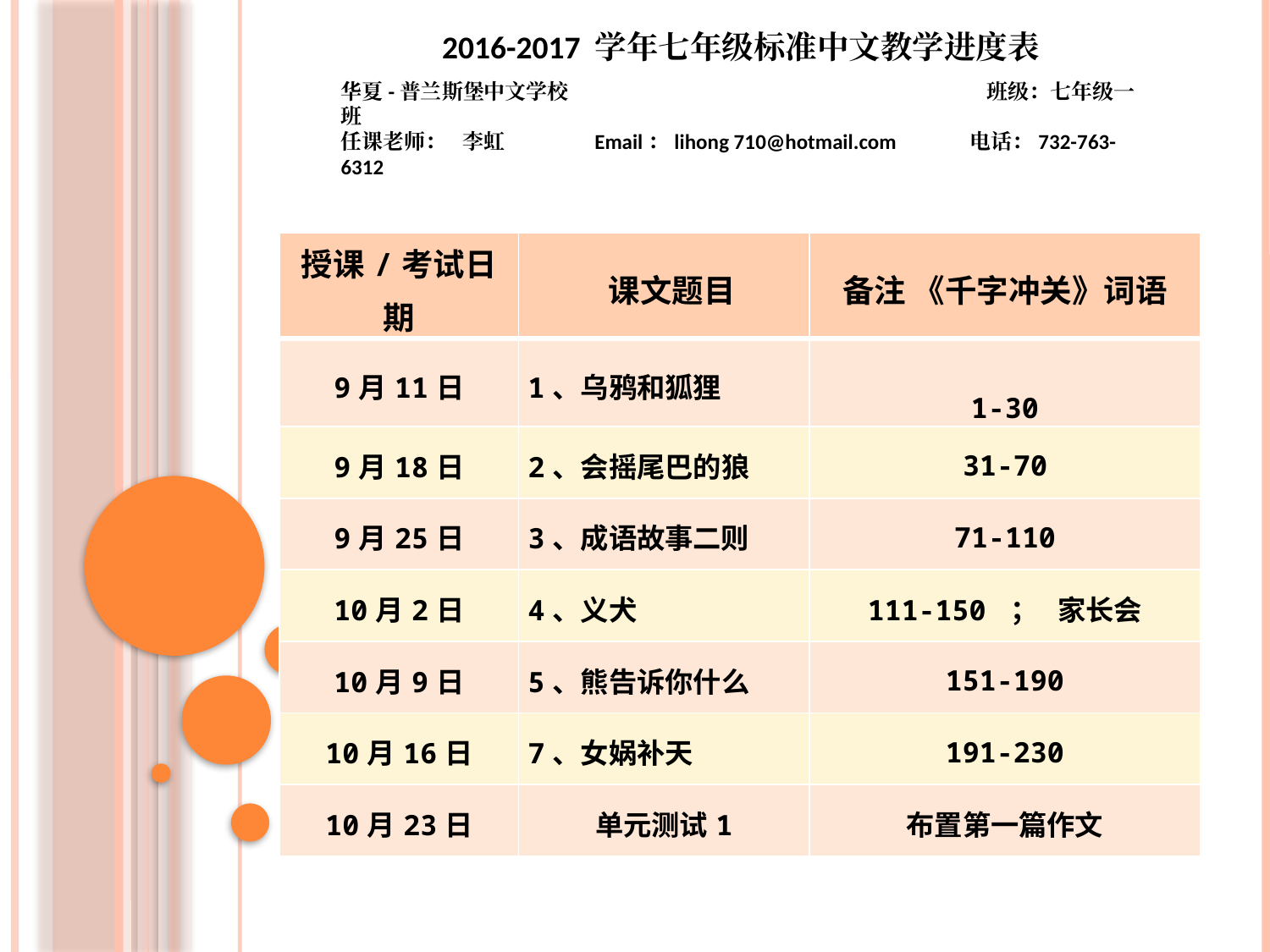

2016-2017 学年七年级标准中文教学进度表

华夏-普兰斯堡中文学校                                                                               班级：七年级一班
任课老师：   李虹                Email：lihong 710@hotmail.com              电话：732-763-6312
| 授课/考试日期 | 课文题目 | 备注 《千字冲关》词语 |
| --- | --- | --- |
| 9月11日 | 1、乌鸦和狐狸 | 1-30 |
| 9月18日 | 2、会摇尾巴的狼 | 31-70 |
| 9月25日 | 3、成语故事二则 | 71-110 |
| 10月2日 | 4、义犬 | 111-150 ； 家长会 |
| 10月9日 | 5、熊告诉你什么 | 151-190 |
| 10月16日 | 7、女娲补天 | 191-230 |
| 10月23日 | 单元测试1 | 布置第一篇作文 |